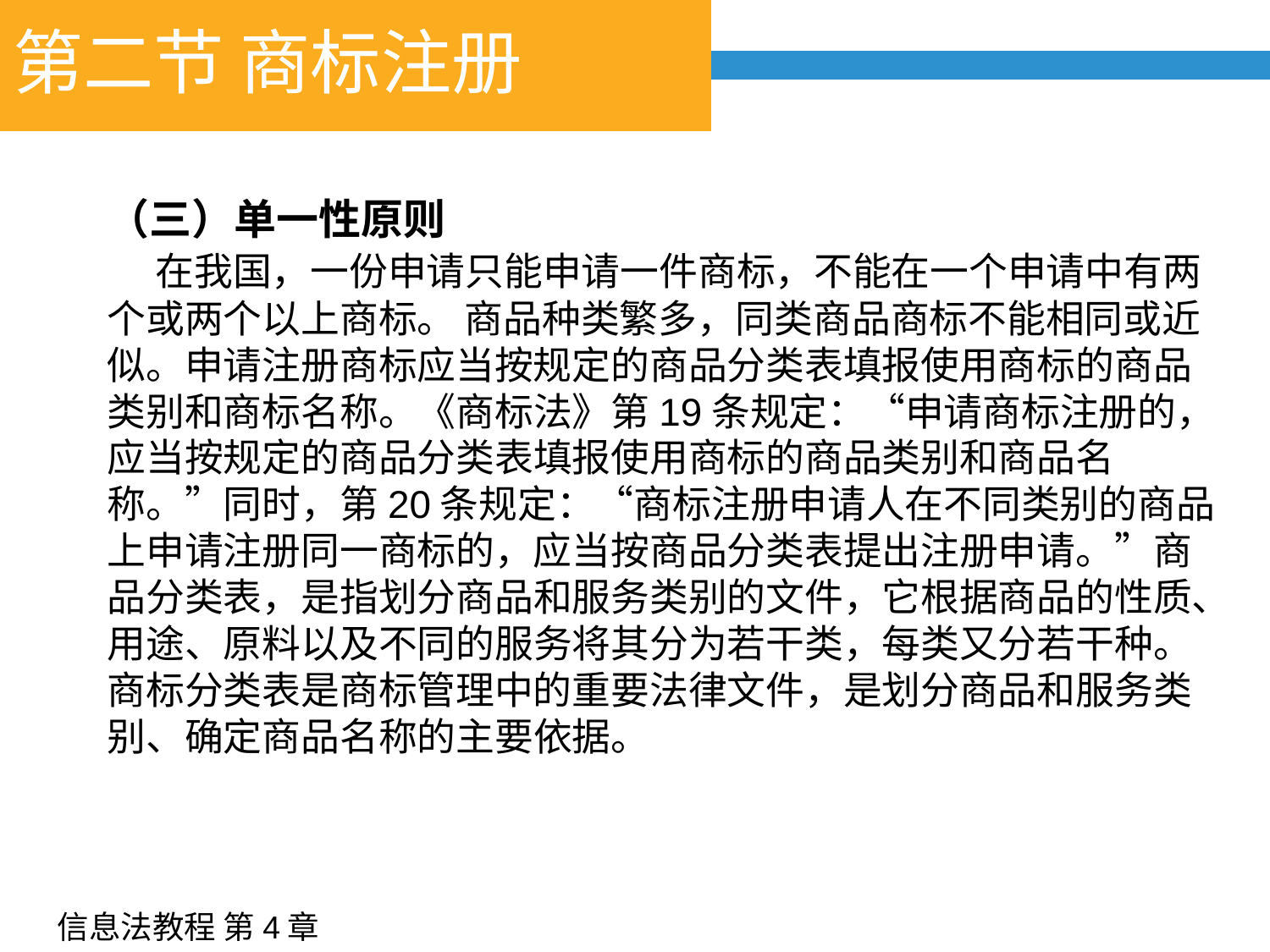

# 第二节 商标注册
（三）单一性原则
    在我国，一份申请只能申请一件商标，不能在一个申请中有两个或两个以上商标。 商品种类繁多，同类商品商标不能相同或近似。申请注册商标应当按规定的商品分类表填报使用商标的商品类别和商标名称。《商标法》第19条规定：“申请商标注册的，应当按规定的商品分类表填报使用商标的商品类别和商品名称。”同时，第20条规定：“商标注册申请人在不同类别的商品上申请注册同一商标的，应当按商品分类表提出注册申请。”商品分类表，是指划分商品和服务类别的文件，它根据商品的性质、用途、原料以及不同的服务将其分为若干类，每类又分若干种。商标分类表是商标管理中的重要法律文件，是划分商品和服务类别、确定商品名称的主要依据。
信息法教程 第4章